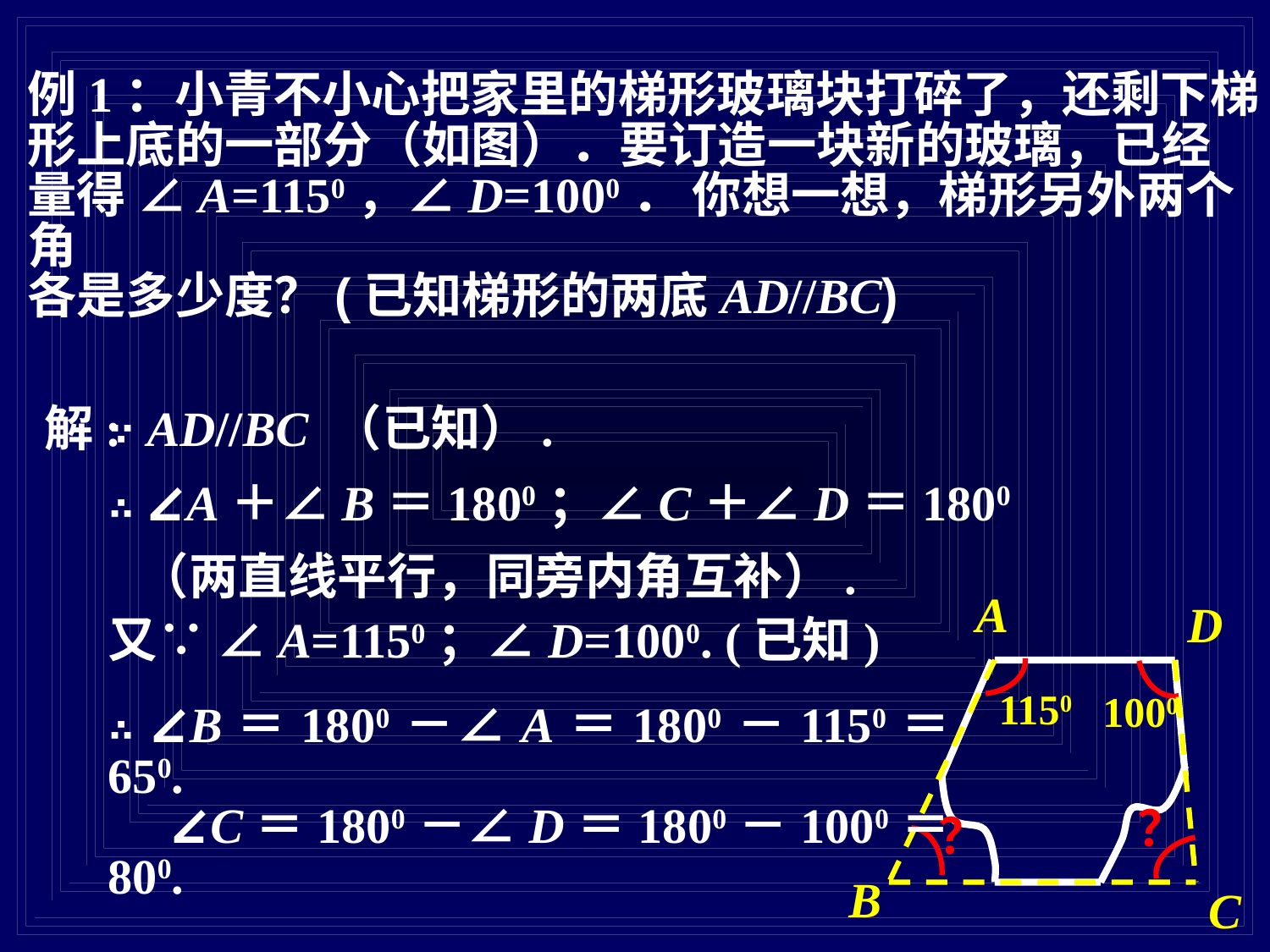

例1：小青不小心把家里的梯形玻璃块打碎了，还剩下梯
形上底的一部分（如图）．要订造一块新的玻璃，已经
量得 ∠A=1150，∠D=1000． 你想一想，梯形另外两个角
各是多少度？(已知梯形的两底AD//BC)

解:
∵ AD//BC （已知）.
∴ ∠A＋∠B＝1800；∠C＋∠D＝1800
（两直线平行，同旁内角互补）.
A
D

B

C
又∵ ∠A=1150；∠D=1000. (已知)

1000

1150
∴ ∠B＝1800－∠A＝1800－1150＝650.
     ∠C＝1800－∠D＝1800－1000＝800.
？
？